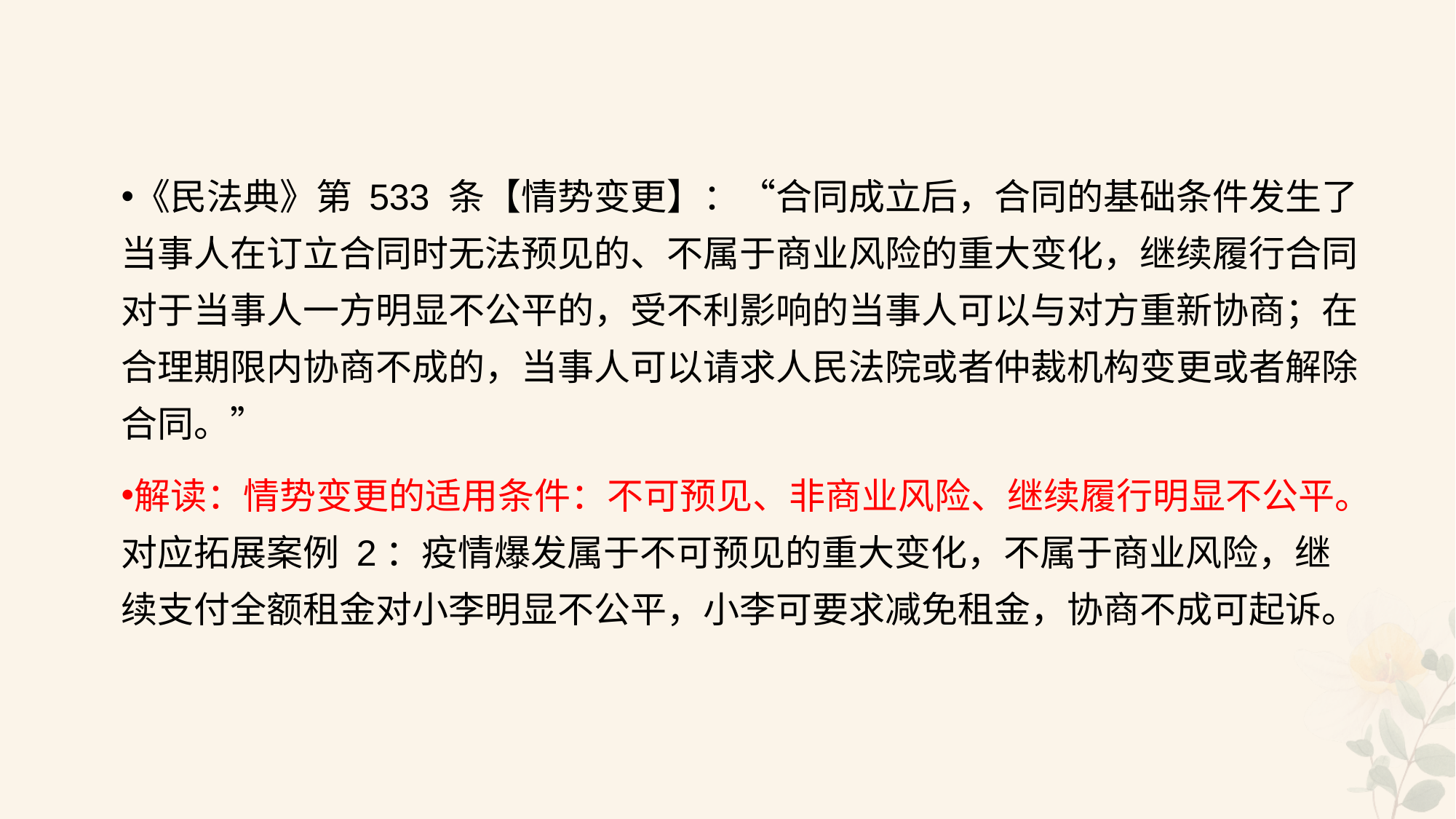

#
《民法典》第 533 条【情势变更】：“合同成立后，合同的基础条件发生了当事人在订立合同时无法预见的、不属于商业风险的重大变化，继续履行合同对于当事人一方明显不公平的，受不利影响的当事人可以与对方重新协商；在合理期限内协商不成的，当事人可以请求人民法院或者仲裁机构变更或者解除合同。”
解读：情势变更的适用条件：不可预见、非商业风险、继续履行明显不公平。对应拓展案例 2：疫情爆发属于不可预见的重大变化，不属于商业风险，继续支付全额租金对小李明显不公平，小李可要求减免租金，协商不成可起诉。